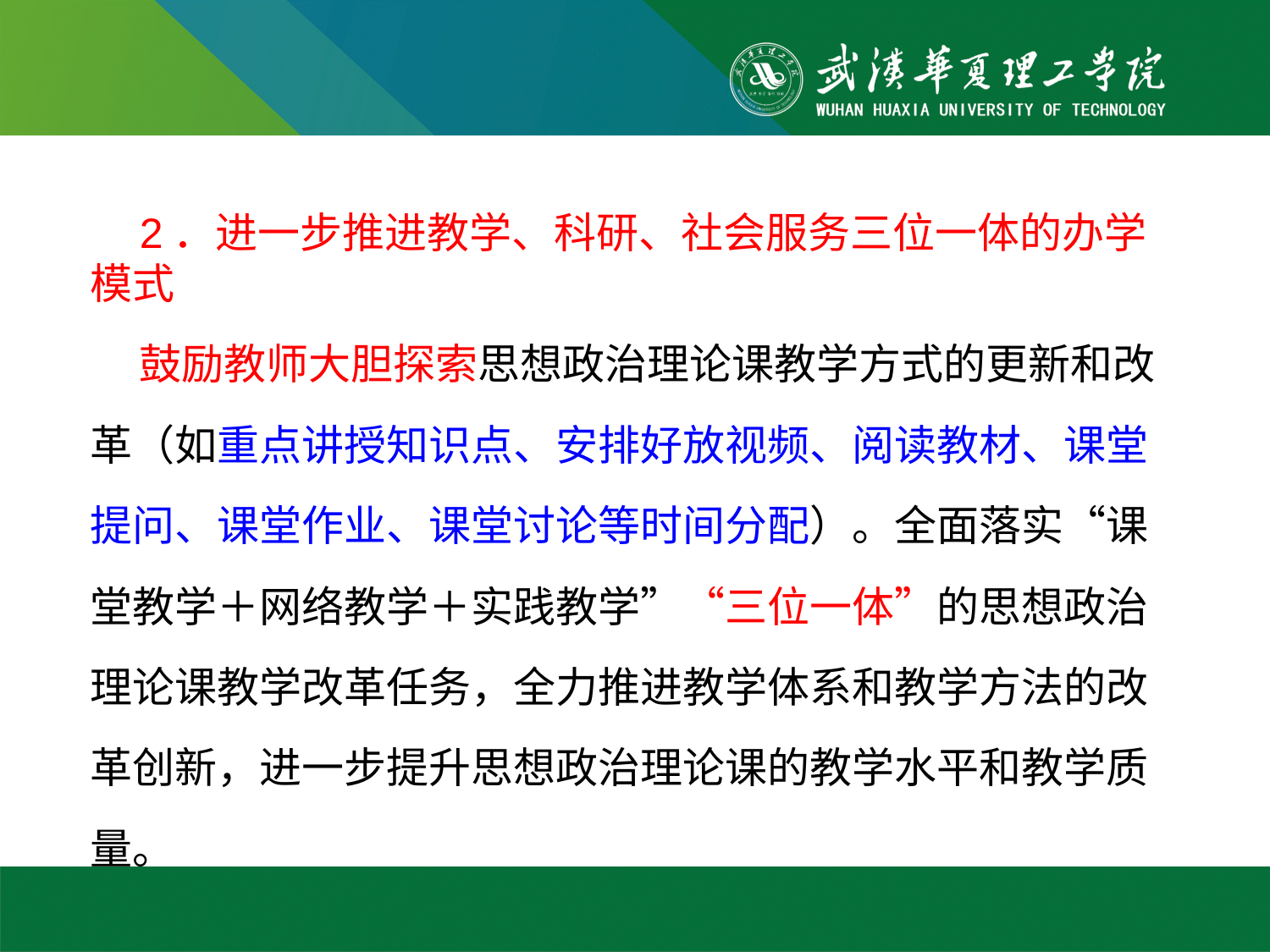

2．进一步推进教学、科研、社会服务三位一体的办学模式
鼓励教师大胆探索思想政治理论课教学方式的更新和改革（如重点讲授知识点、安排好放视频、阅读教材、课堂提问、课堂作业、课堂讨论等时间分配）。全面落实“课堂教学＋网络教学＋实践教学”“三位一体”的思想政治理论课教学改革任务，全力推进教学体系和教学方法的改革创新，进一步提升思想政治理论课的教学水平和教学质量。